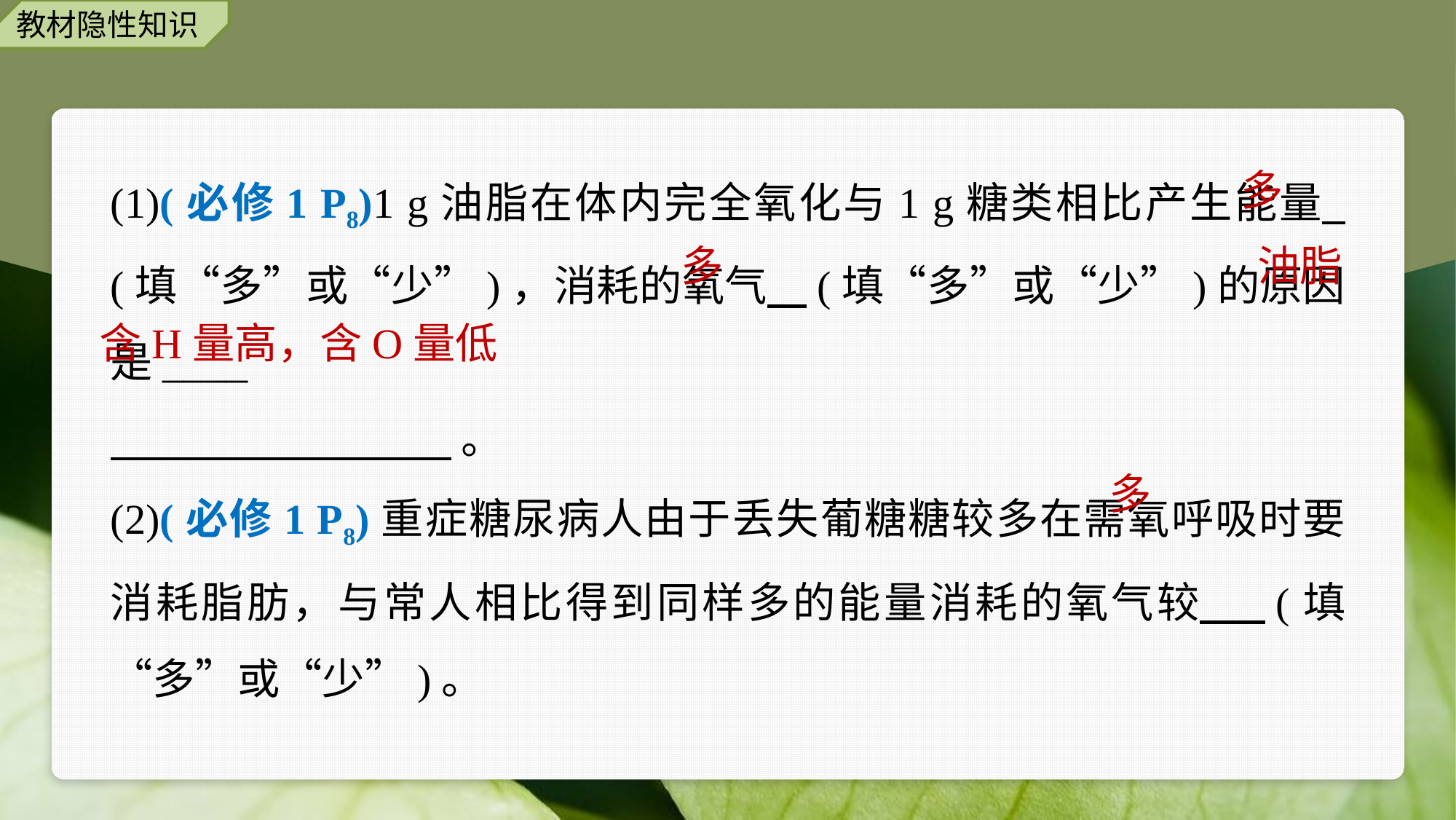

(1)(必修1 P8)1 g油脂在体内完全氧化与1 g糖类相比产生能量   (填“多”或“少”)，消耗的氧气    (填“多”或“少”)的原因是____
                                    。
(2)(必修1 P8)重症糖尿病人由于丢失葡糖糖较多在需氧呼吸时要消耗脂肪，与常人相比得到同样多的能量消耗的氧气较     (填“多”或“少”)。
多
多
油脂
含H量高，含O量低
多